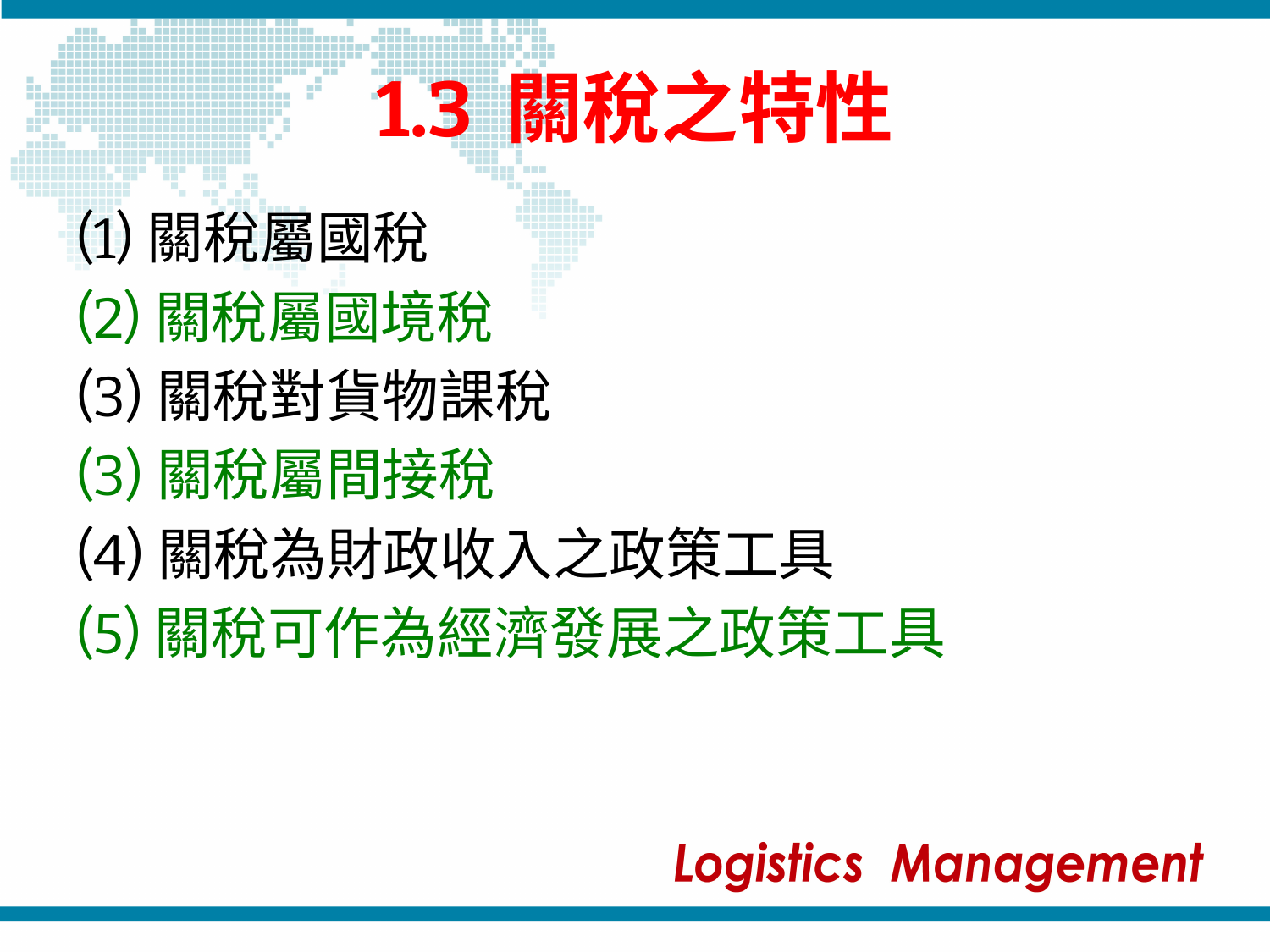

# 1.3 關稅之特性
(1)關稅屬國稅
(2)關稅屬國境稅
(3)關稅對貨物課稅
(3)關稅屬間接稅
(4)關稅為財政收入之政策工具
(5)關稅可作為經濟發展之政策工具